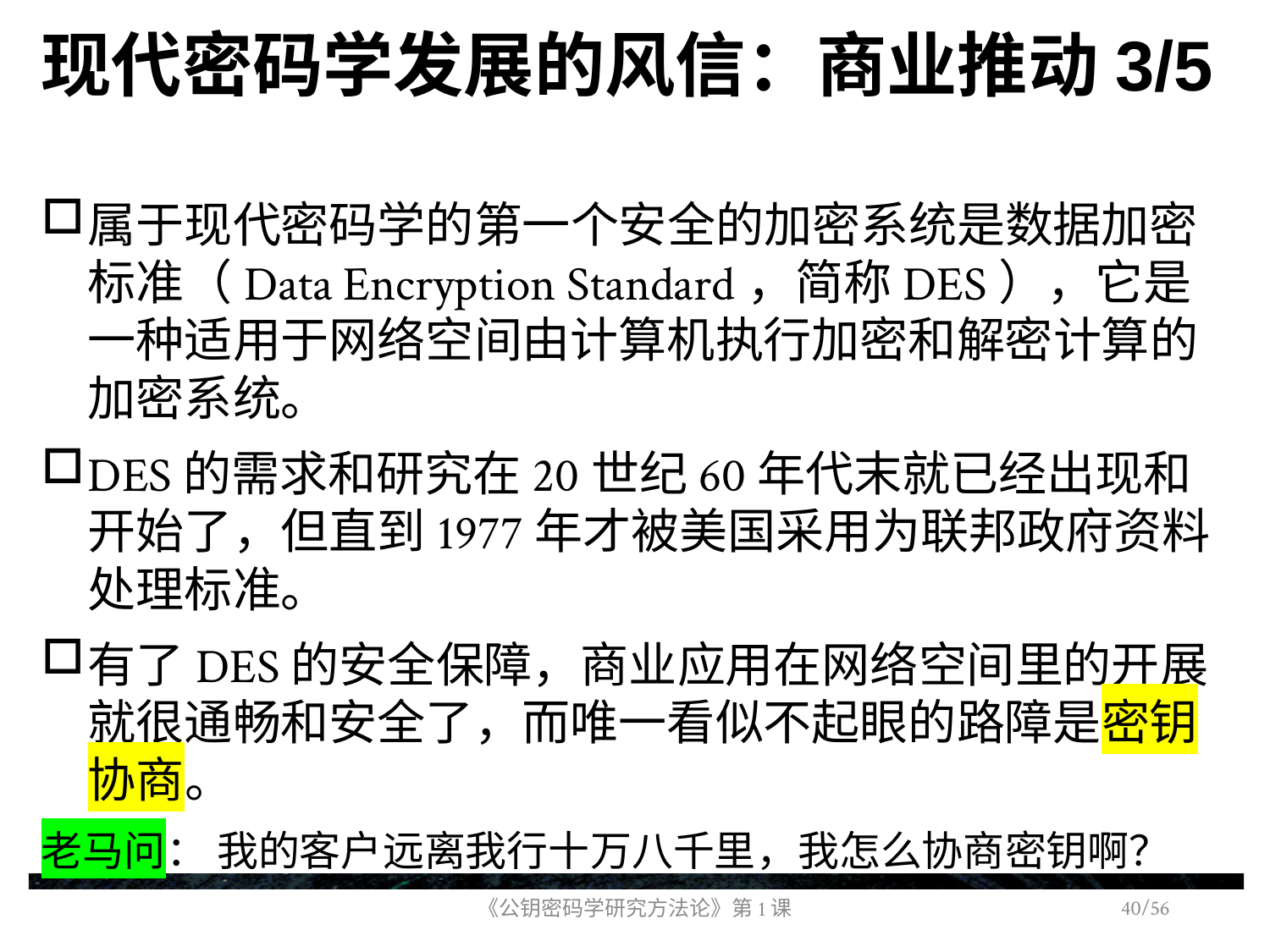

# 现代密码学发展的风信：商业推动3/5
属于现代密码学的第一个安全的加密系统是数据加密标准（Data Encryption Standard，简称DES），它是一种适用于网络空间由计算机执行加密和解密计算的加密系统。
DES的需求和研究在20世纪60年代末就已经出现和开始了，但直到1977年才被美国采用为联邦政府资料处理标准。
有了DES的安全保障，商业应用在网络空间里的开展就很通畅和安全了，而唯一看似不起眼的路障是密钥协商。
老马问： 我的客户远离我行十万八千里，我怎么协商密钥啊？
《公钥密码学研究方法论》第1课
40/56